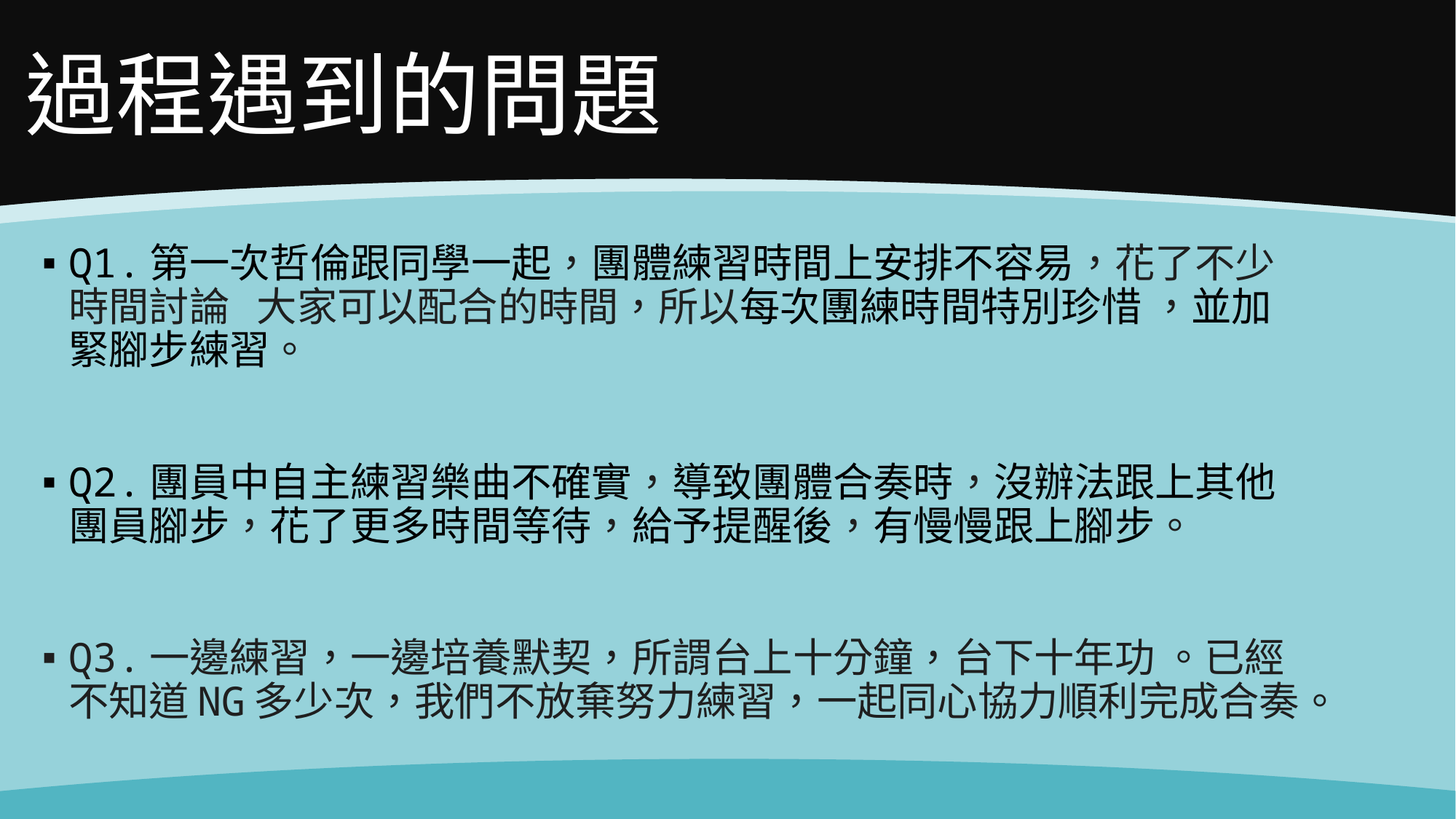

# 過程遇到的問題
Q1.第一次哲倫跟同學一起，團體練習時間上安排不容易，花了不少時間討論   大家可以配合的時間，所以每次團練時間特別珍惜 ，並加緊腳步練習。

Q2.團員中自主練習樂曲不確實，導致團體合奏時，沒辦法跟上其他團員腳步，花了更多時間等待，給予提醒後，有慢慢跟上腳步。

Q3.一邊練習，一邊培養默契，所謂台上十分鐘，台下十年功 。已經不知道NG多少次，我們不放棄努力練習，一起同心協力順利完成合奏。